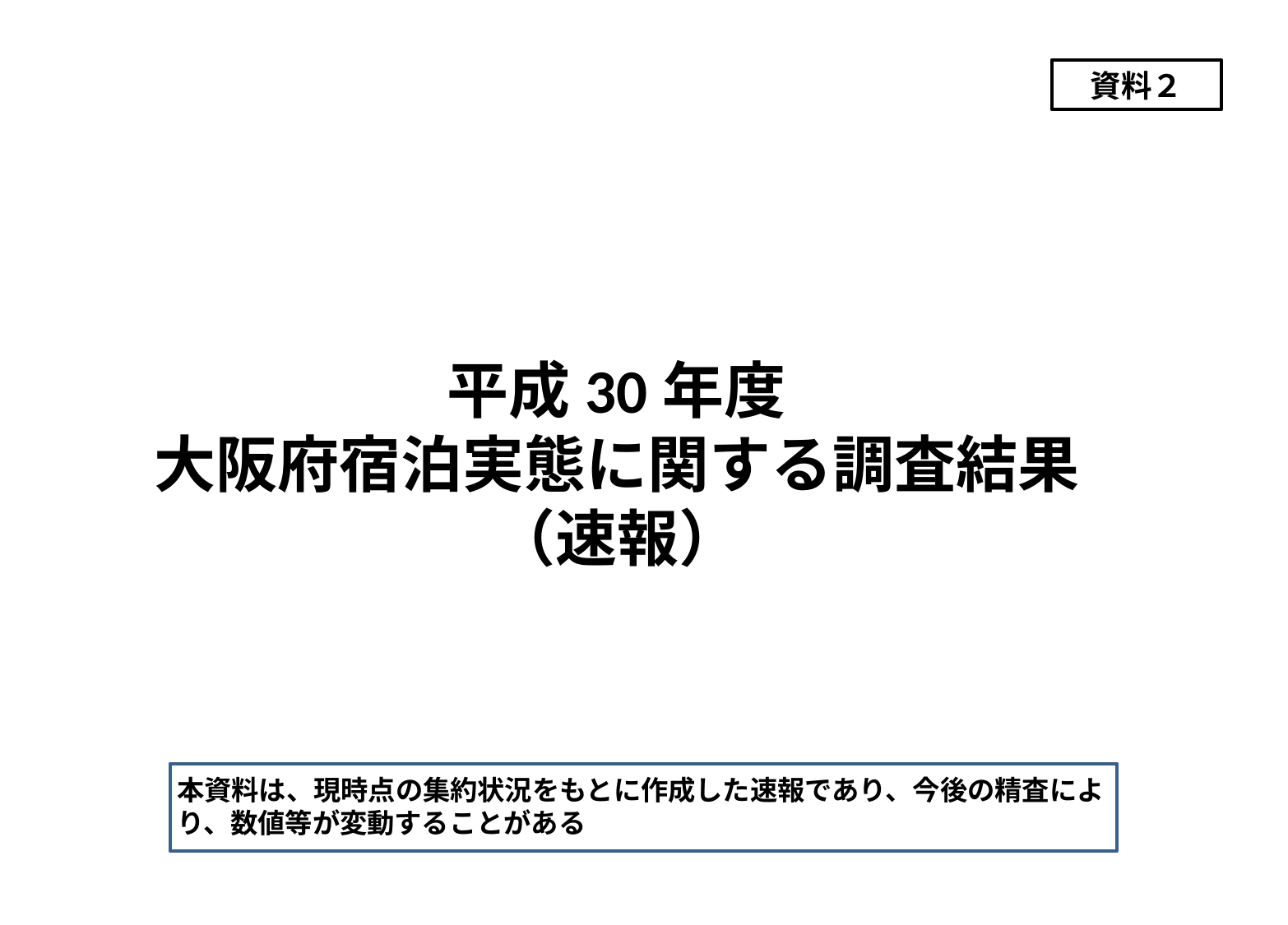

資料２
# 平成30年度 大阪府宿泊実態に関する調査結果 （速報）

本資料は、現時点の集約状況をもとに作成した速報であり、今後の精査により、数値等が変動することがある